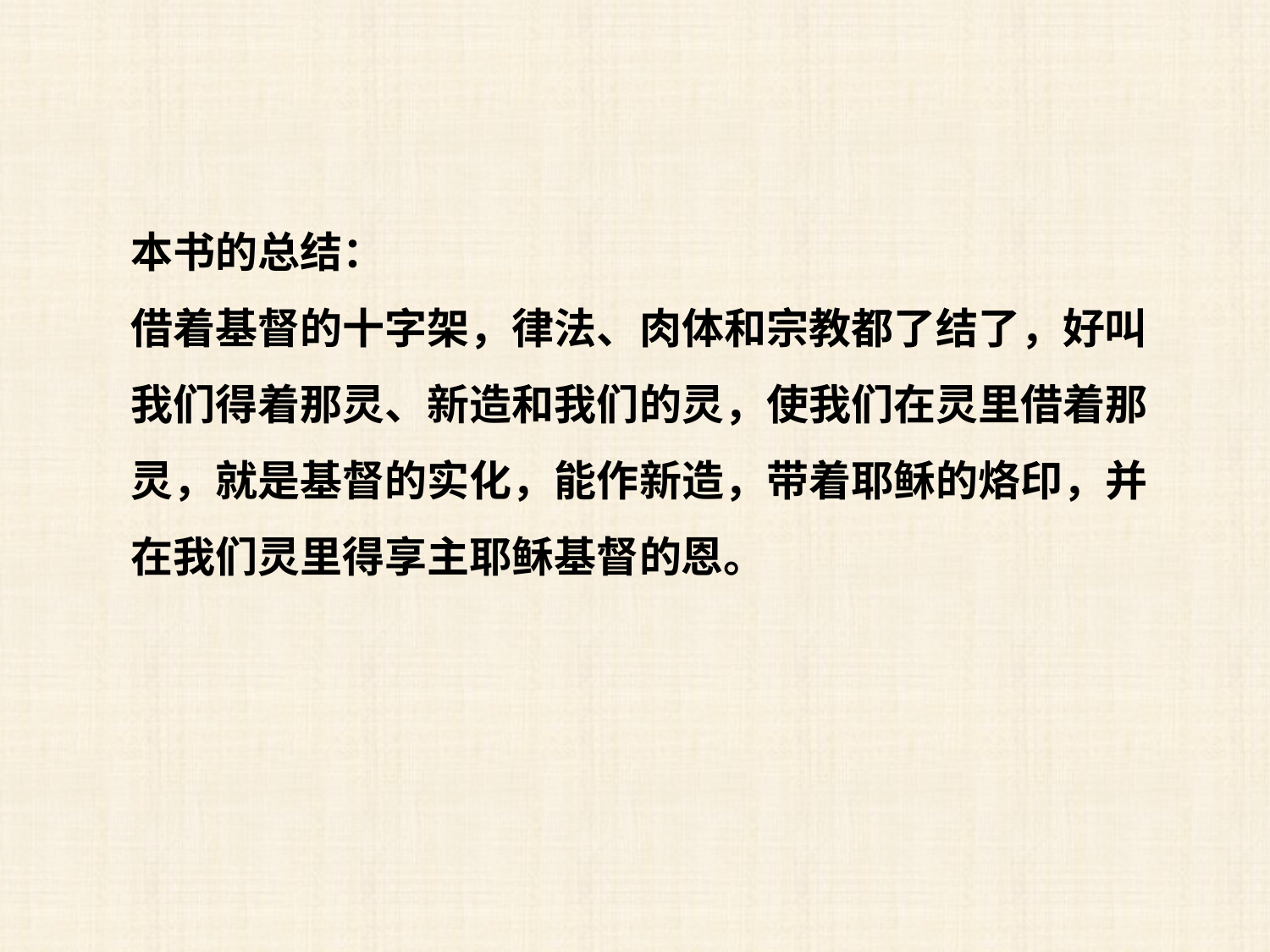

本书的总结：
借着基督的十字架，律法、肉体和宗教都了结了，好叫我们得着那灵、新造和我们的灵，使我们在灵里借着那灵，就是基督的实化，能作新造，带着耶稣的烙印，并在我们灵里得享主耶稣基督的恩。